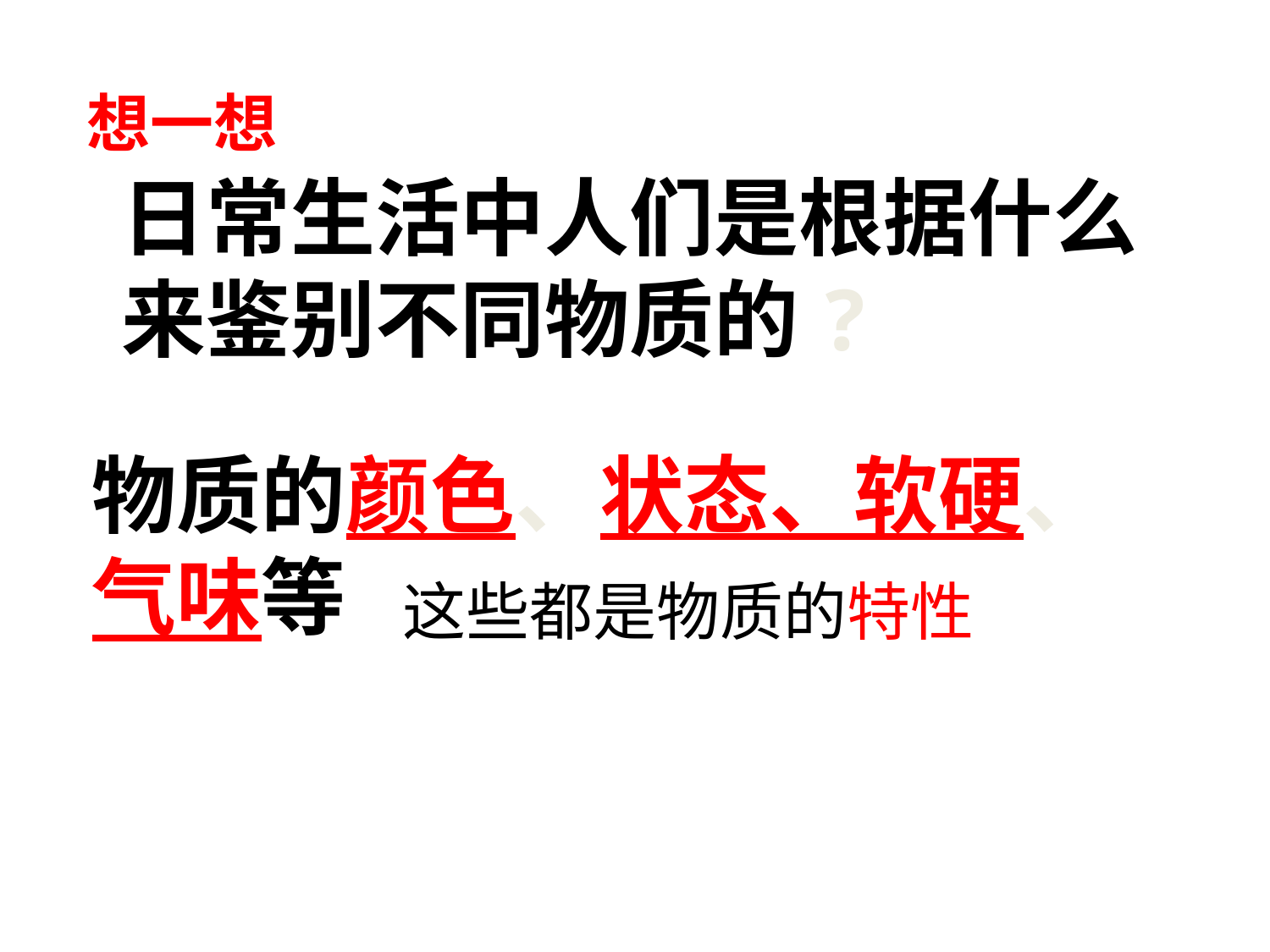

想一想
日常生活中人们是根据什么
来鉴别不同物质的?

物质的颜色、状态、软硬、
气味等
这些都是物质的特性